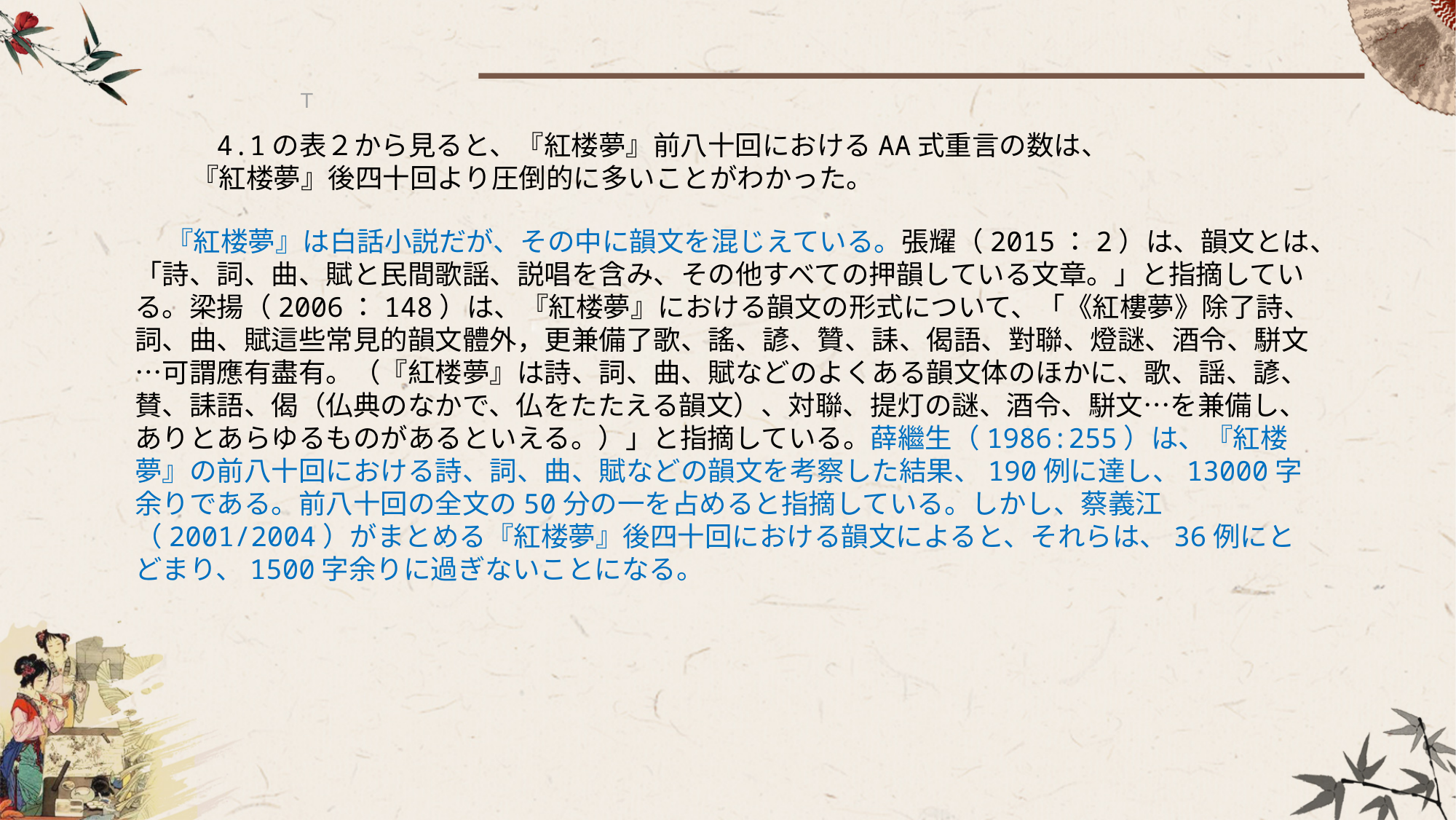

T
    4.1の表２から見ると、『紅楼夢』前八十回におけるAA式重言の数は、『紅楼夢』後四十回より圧倒的に多いことがわかった。
    『紅楼夢』は白話小説だが、その中に韻文を混じえている。張耀（2015：2）は、韻文とは、「詩、詞、曲、賦と民間歌謡、説唱を含み、その他すべての押韻している文章。」と指摘している。梁揚（2006：148）は、『紅楼夢』における韻文の形式について、「《紅樓夢》除了詩、詞、曲、賦這些常見的韻文體外，更兼備了歌、謠、諺、贊、誄、偈語、對聯、燈謎、酒令、駢文…可謂應有盡有。（『紅楼夢』は詩、詞、曲、賦などのよくある韻文体のほかに、歌、謡、諺、賛、誄語、偈（仏典のなかで、仏をたたえる韻文）、対聯、提灯の謎、酒令、駢文…を兼備し、ありとあらゆるものがあるといえる。）」と指摘している。薛繼生（1986:255）は、『紅楼夢』の前八十回における詩、詞、曲、賦などの韻文を考察した結果、190例に達し、13000字余りである。前八十回の全文の50分の一を占めると指摘している。しかし、蔡義江（2001/2004）がまとめる『紅楼夢』後四十回における韻文によると、それらは、36例にとどまり、1500字余りに過ぎないことになる。